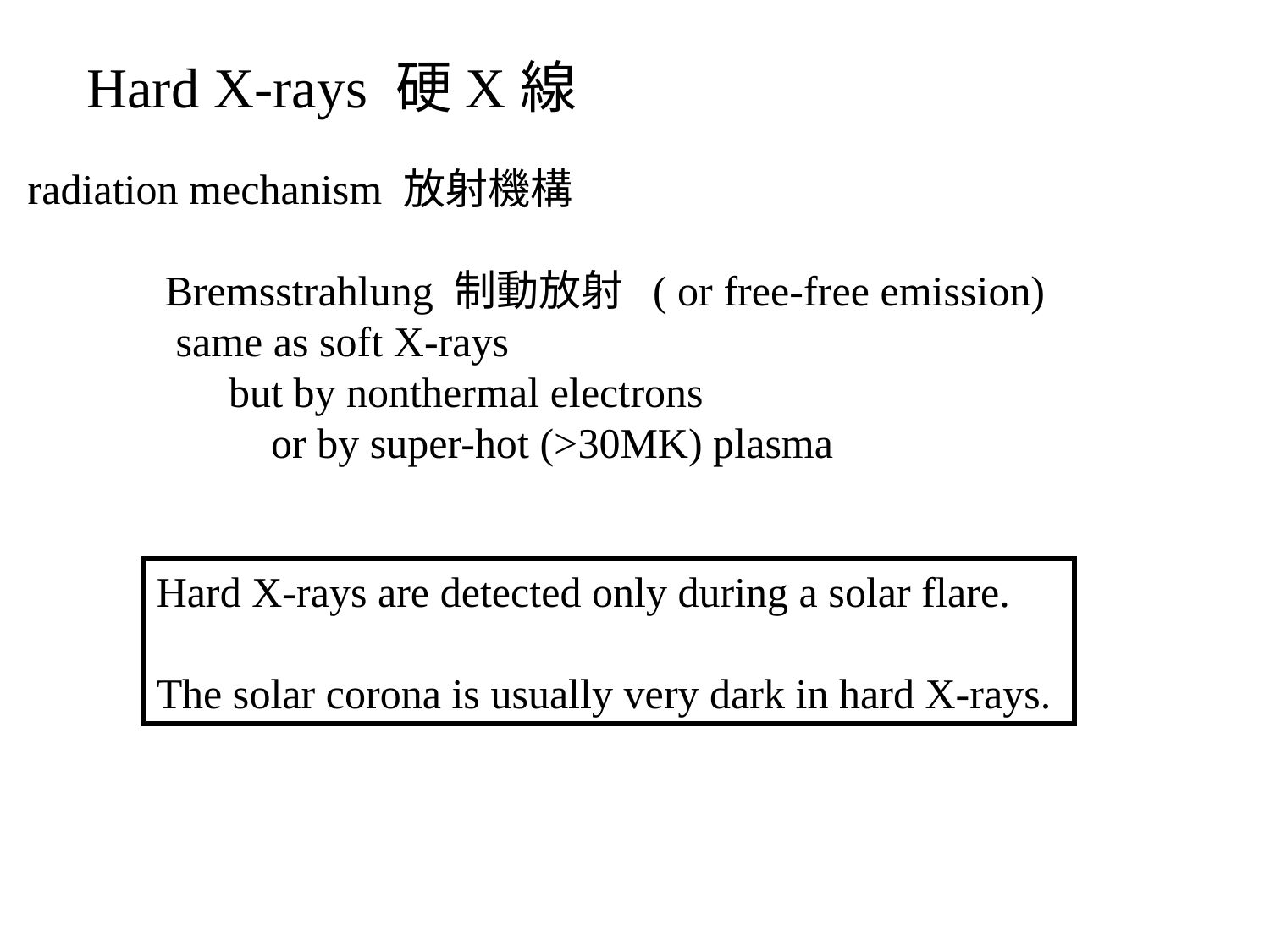

Hard X-rays 硬X線
radiation mechanism 放射機構

　　　Bremsstrahlung 制動放射  ( or free-free emission)
              same as soft X-rays
                   but by nonthermal electrons
                       or by super-hot (>30MK) plasma
Hard X-rays are detected only during a solar flare.

The solar corona is usually very dark in hard X-rays.